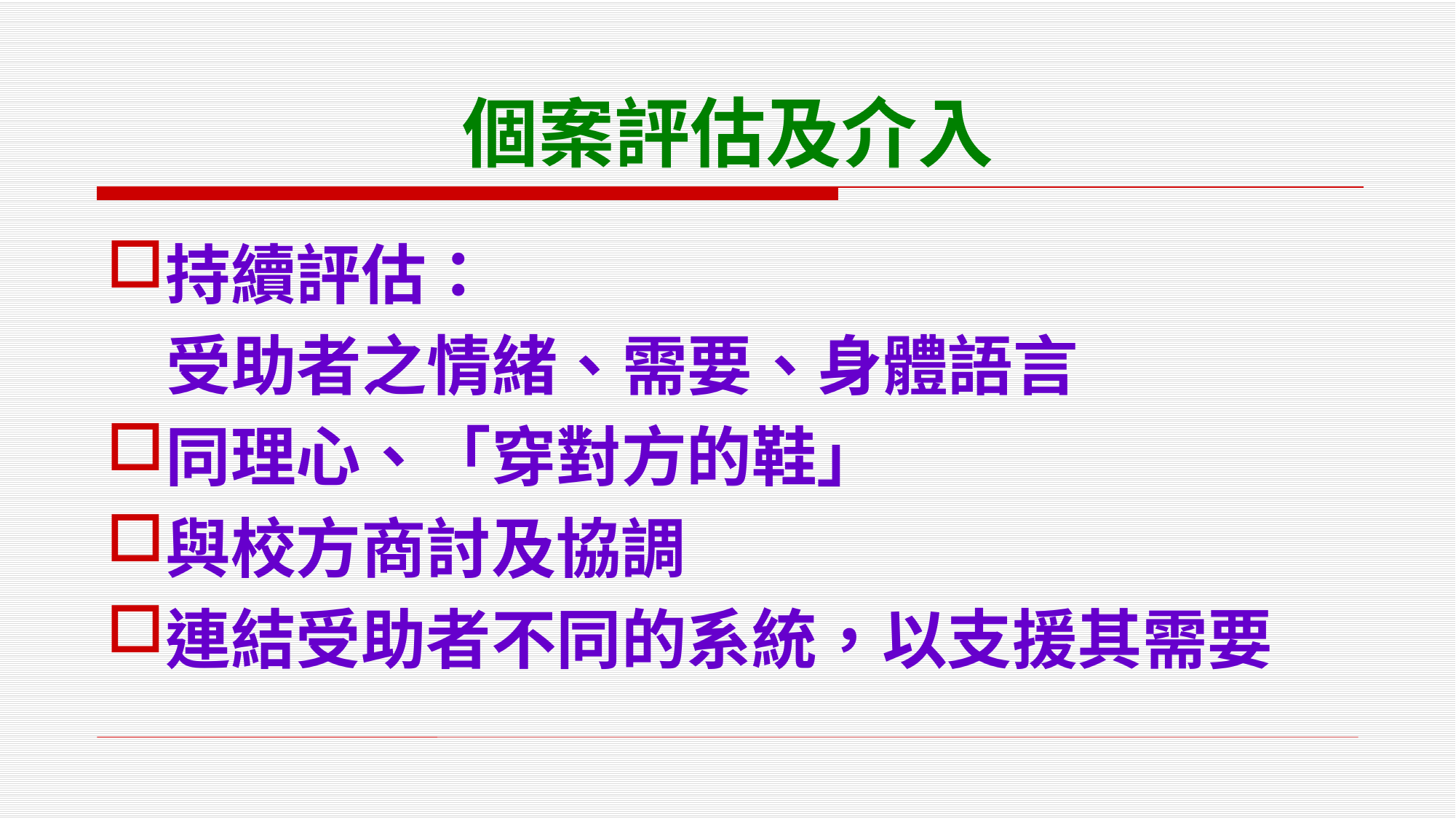

# 個案評估及介入

持續評估：
   受助者之情緒、需要、身體語言
同理心、「穿對方的鞋」
與校方商討及協調
連結受助者不同的系統，以支援其需要